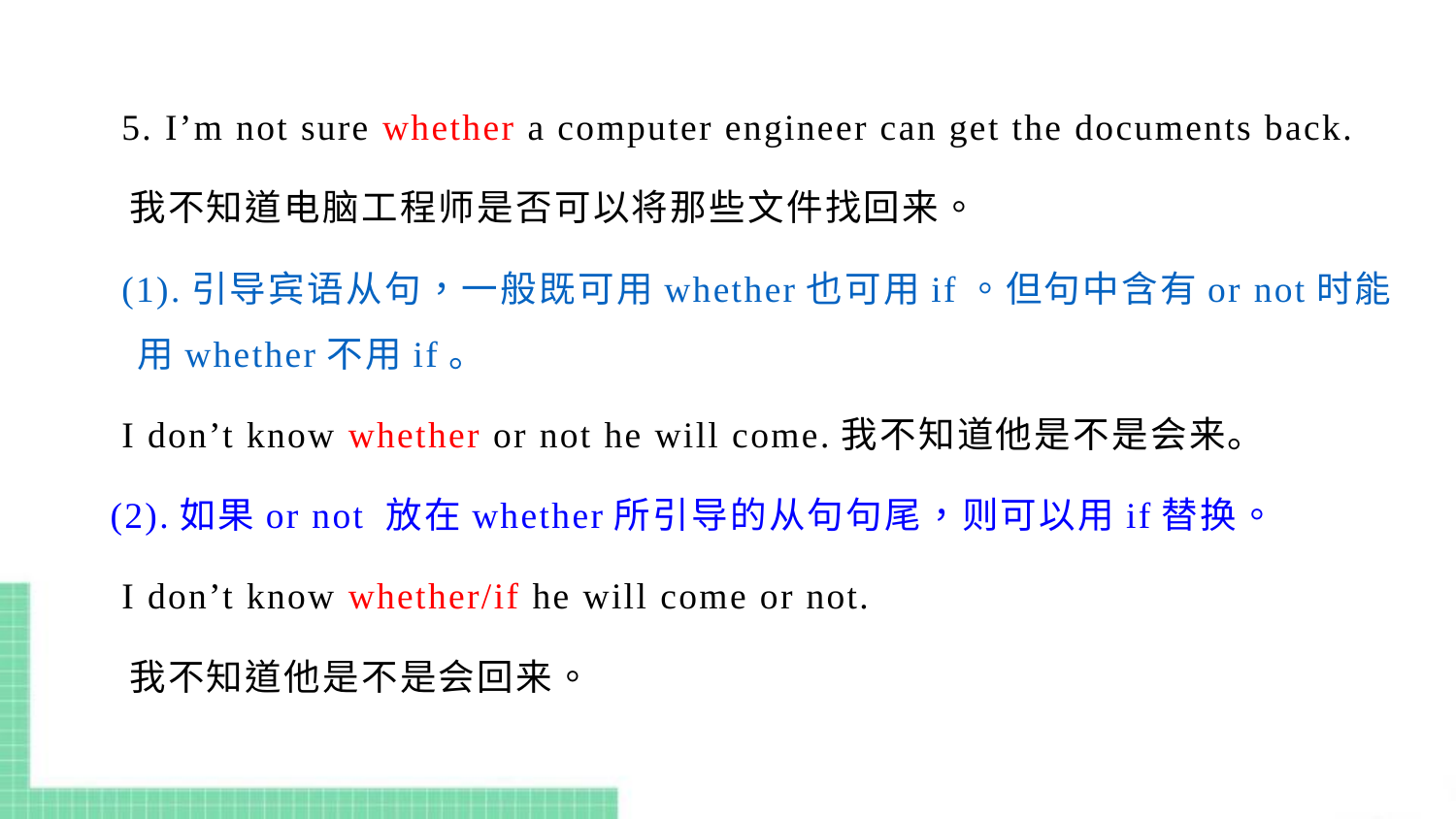

5. I’m not sure whether a computer engineer can get the documents back.
 我不知道电脑工程师是否可以将那些文件找回来。
 (1).引导宾语从句，一般既可用whether也可用if。但句中含有or not时能用whether不用if。
 I don’t know whether or not he will come.我不知道他是不是会来。
(2).如果or not 放在whether所引导的从句句尾，则可以用if替换。
 I don’t know whether/if he will come or not.
 我不知道他是不是会回来。